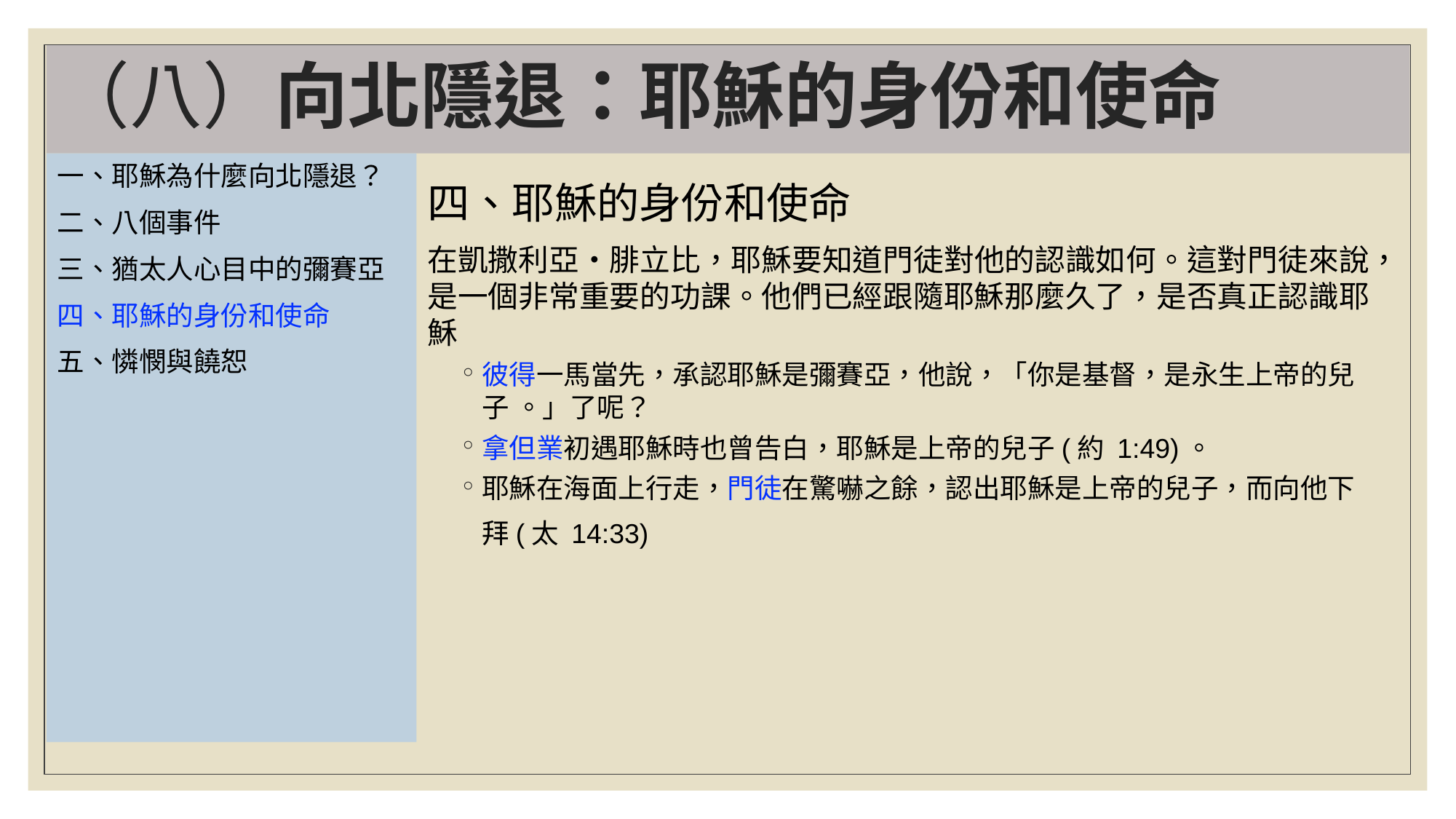

# （八）向北隱退：耶穌的身份和使命
一、耶穌為什麼向北隱退？
二、八個事件
三、猶太人心目中的彌賽亞
四、耶穌的身份和使命
五、憐憫與饒恕

四、耶穌的身份和使命
在凱撒利亞‧腓立比，耶穌要知道門徒對他的認識如何。這對門徒來說，是一個非常重要的功課。他們已經跟隨耶穌那麼久了，是否真正認識耶穌
彼得一馬當先，承認耶穌是彌賽亞，他說，「你是基督，是永生上帝的兒子 。」了呢？
拿但業初遇耶穌時也曾告白，耶穌是上帝的兒子(約 1:49)。
耶穌在海面上行走，門徒在驚嚇之餘，認出耶穌是上帝的兒子，而向他下拜(太 14:33)